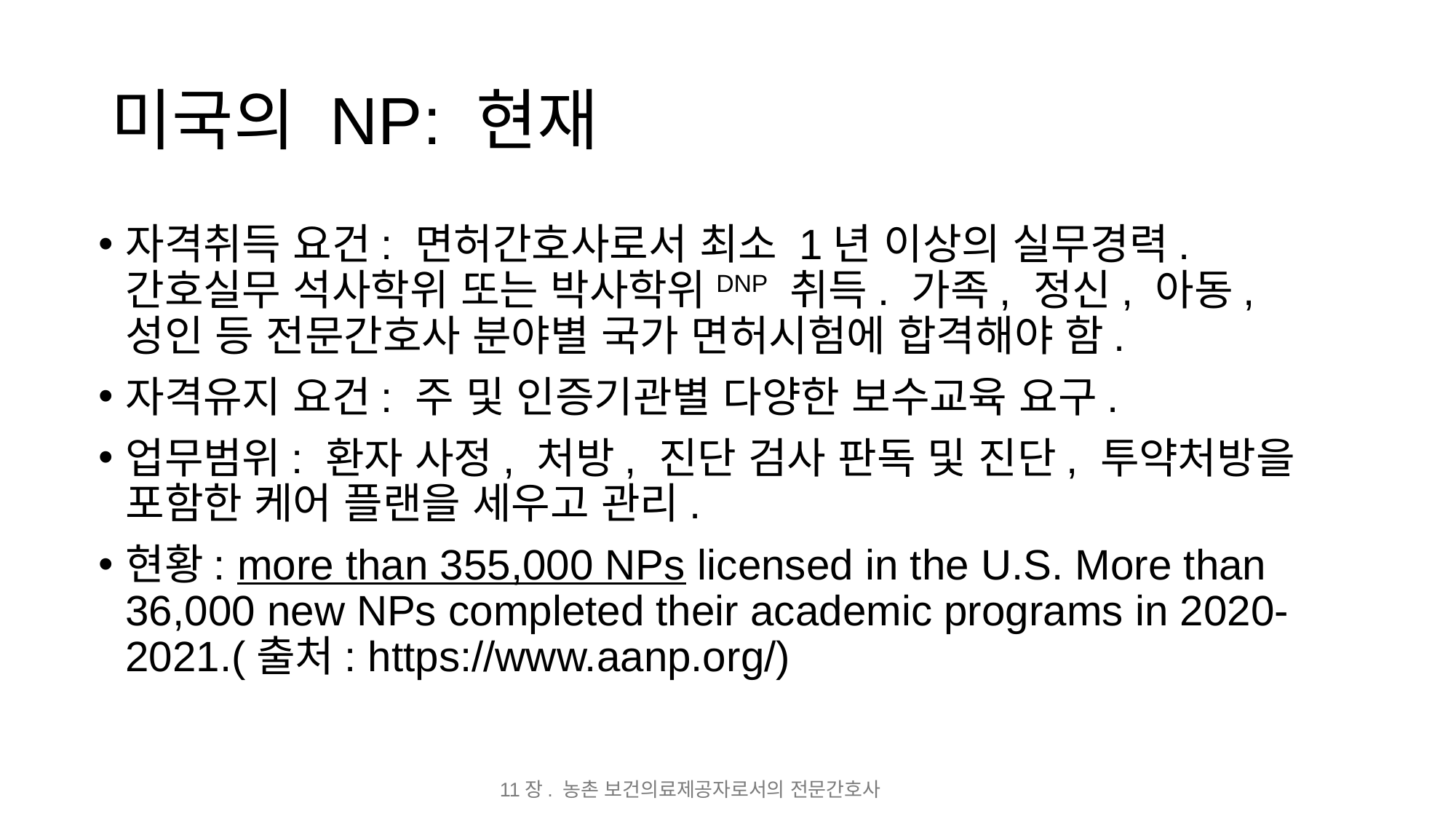

# 미국의 NP: 현재
자격취득 요건: 면허간호사로서 최소 1년 이상의 실무경력. 간호실무 석사학위 또는 박사학위DNP 취득. 가족, 정신, 아동, 성인 등 전문간호사 분야별 국가 면허시험에 합격해야 함.
자격유지 요건: 주 및 인증기관별 다양한 보수교육 요구.
업무범위: 환자 사정, 처방, 진단 검사 판독 및 진단, 투약처방을 포함한 케어 플랜을 세우고 관리.
현황: more than 355,000 NPs licensed in the U.S. More than 36,000 new NPs completed their academic programs in 2020-2021.(출처: https://www.aanp.org/)

11장. 농촌 보건의료제공자로서의 전문간호사